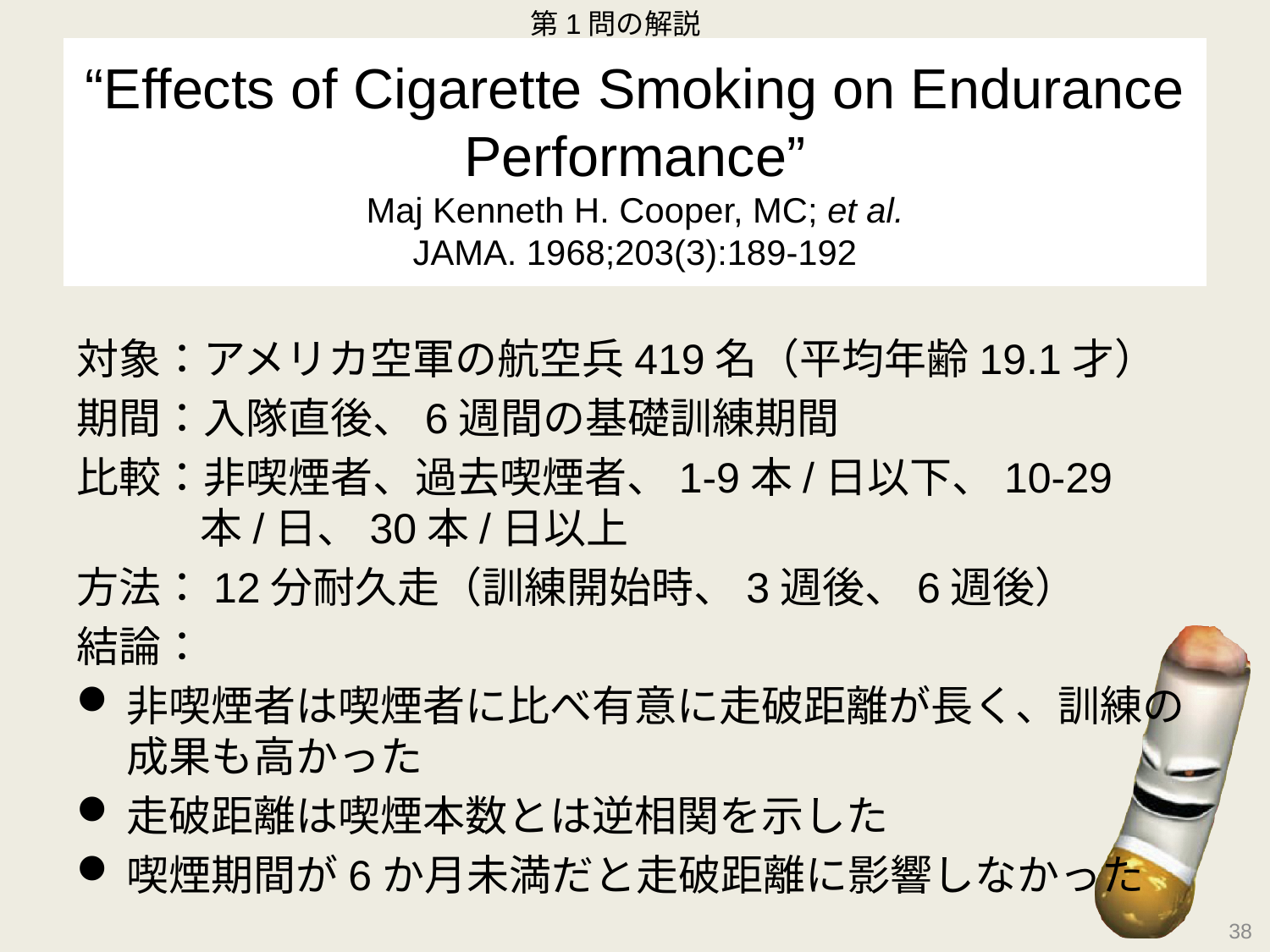

第1問の解説
# “Effects of Cigarette Smoking on Endurance Performance” Maj Kenneth H. Cooper, MC; et al. JAMA. 1968;203(3):189-192
対象：アメリカ空軍の航空兵419名（平均年齢19.1才）
期間：入隊直後、6週間の基礎訓練期間
比較：非喫煙者、過去喫煙者、1-9本/日以下、10-29本/日、30本/日以上
方法：12分耐久走（訓練開始時、3週後、6週後）
結論：
非喫煙者は喫煙者に比べ有意に走破距離が長く、訓練の成果も高かった
走破距離は喫煙本数とは逆相関を示した
喫煙期間が6か月未満だと走破距離に影響しなかった
38